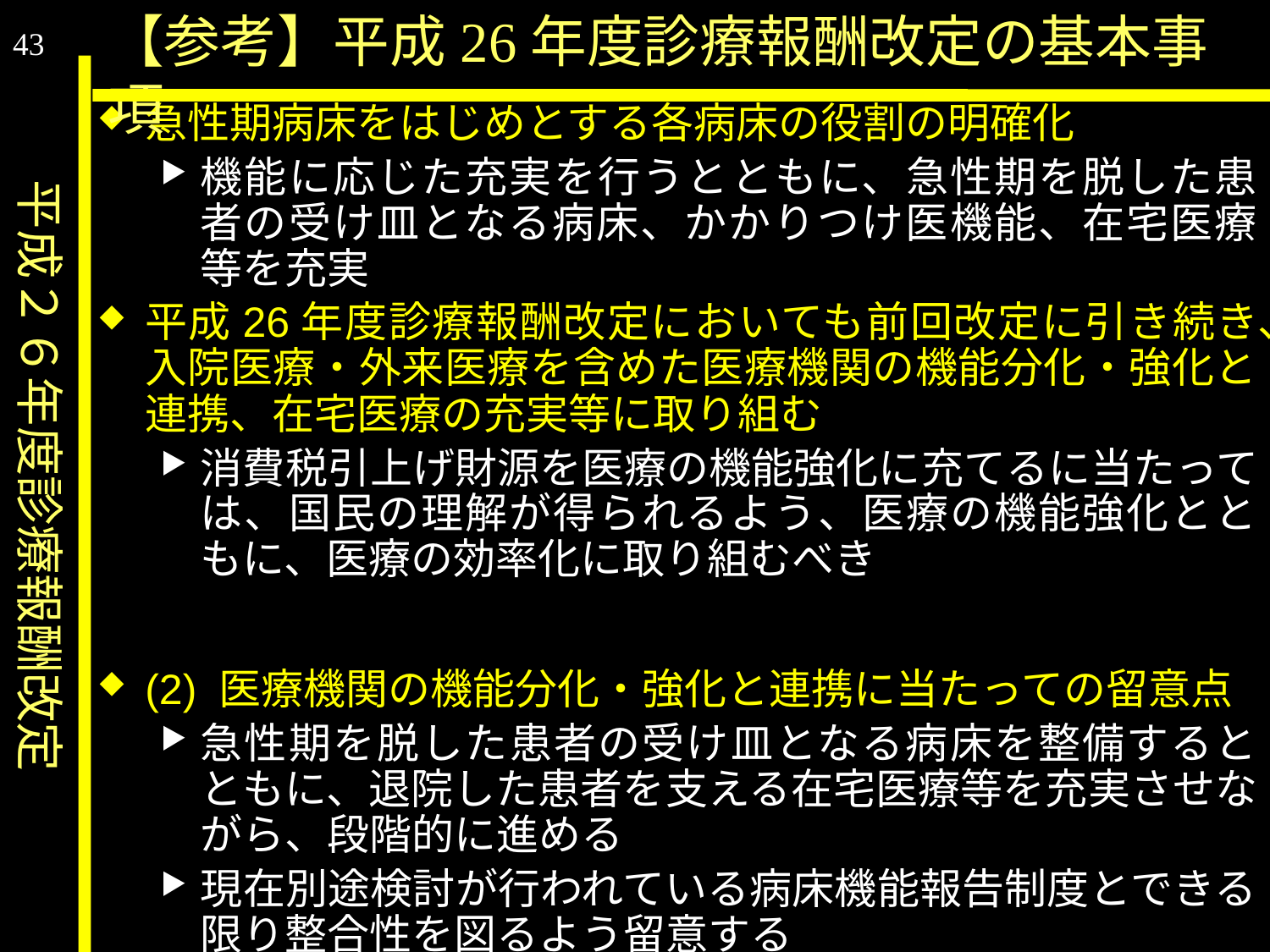

平成２６年度診療報酬改定
【参考】平成26年度診療報酬改定の基本事項
43

急性期病床をはじめとする各病床の役割の明確化
機能に応じた充実を行うとともに、急性期を脱した患者の受け皿となる病床、かかりつけ医機能、在宅医療等を充実
平成26年度診療報酬改定においても前回改定に引き続き、入院医療・外来医療を含めた医療機関の機能分化・強化と連携、在宅医療の充実等に取り組む
消費税引上げ財源を医療の機能強化に充てるに当たっては、国民の理解が得られるよう、医療の機能強化とともに、医療の効率化に取り組むべき

(2) 医療機関の機能分化・強化と連携に当たっての留意点
急性期を脱した患者の受け皿となる病床を整備するとともに、退院した患者を支える在宅医療等を充実させながら、段階的に進める
現在別途検討が行われている病床機能報告制度とできる限り整合性を図るよう留意する